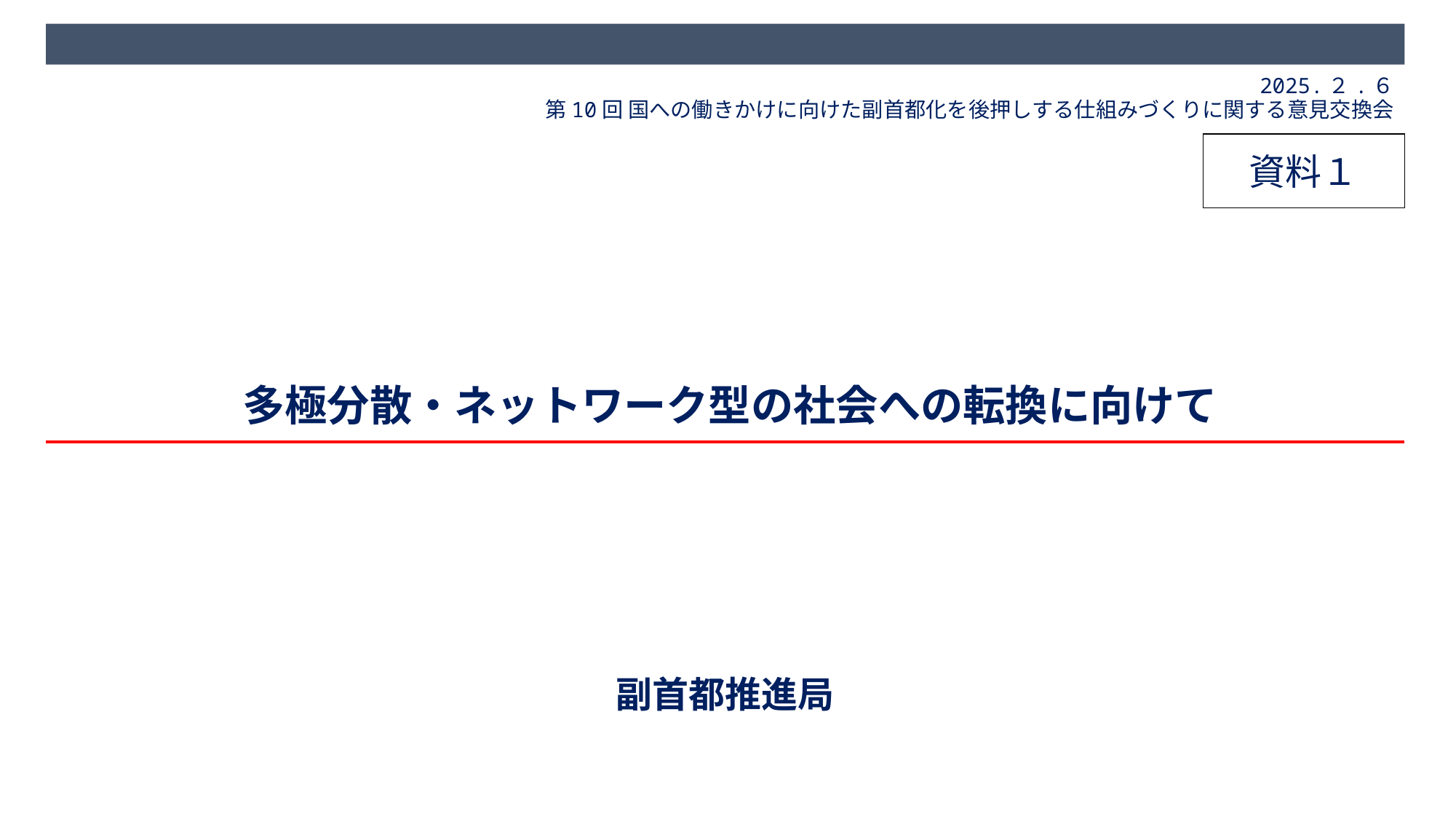

2025.２.６
第10回 国への働きかけに向けた副首都化を後押しする仕組みづくりに関する意見交換会
資料１
# 多極分散・ネットワーク型の社会への転換に向けて
副首都推進局